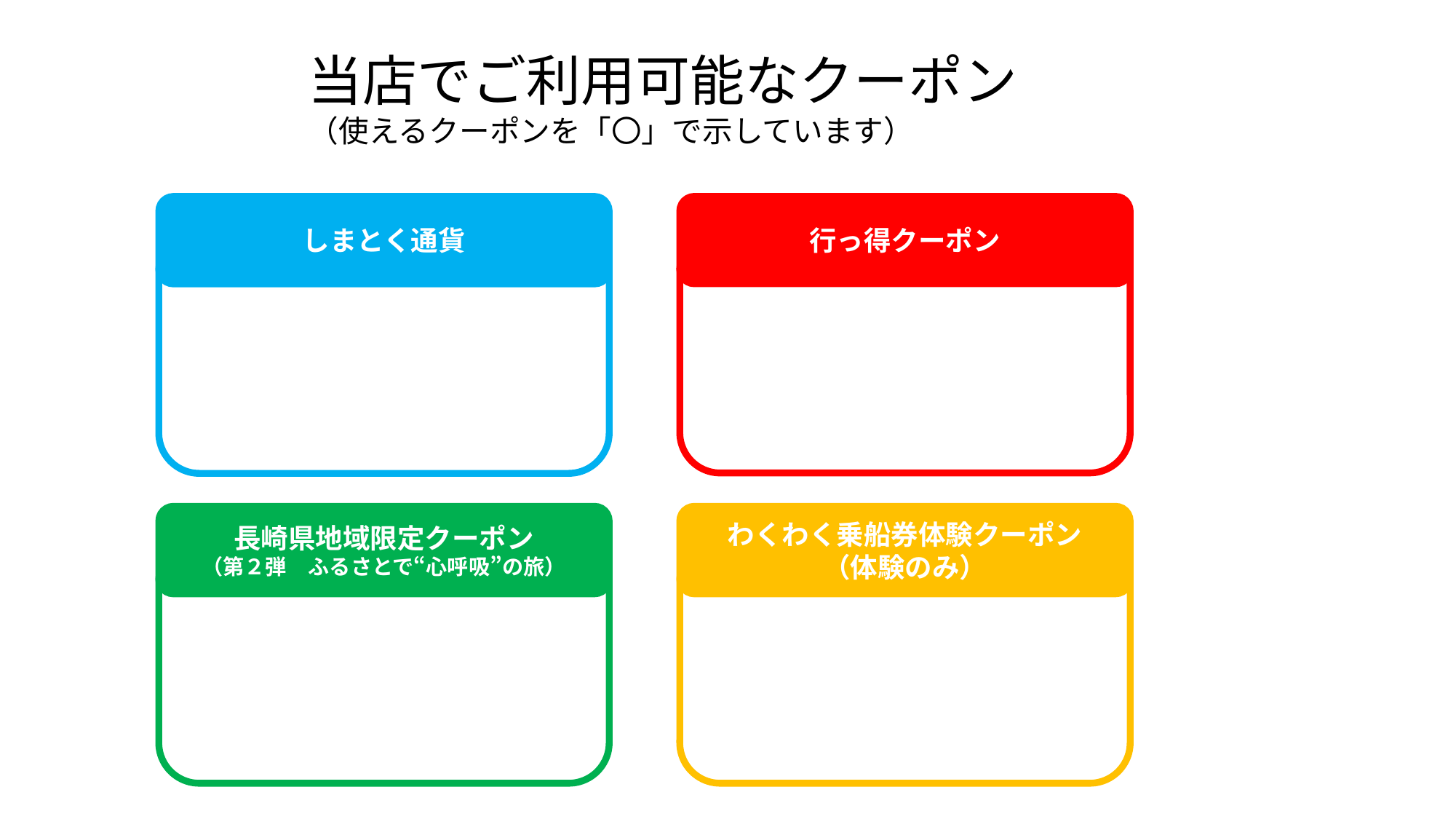

当店でご利用可能なクーポン
（使えるクーポンを「〇」で示しています）
しまとく通貨

行っ得クーポン

長崎県地域限定クーポン
（第２弾　ふるさとで“心呼吸”の旅）

わくわく乗船券体験クーポン
（体験のみ）